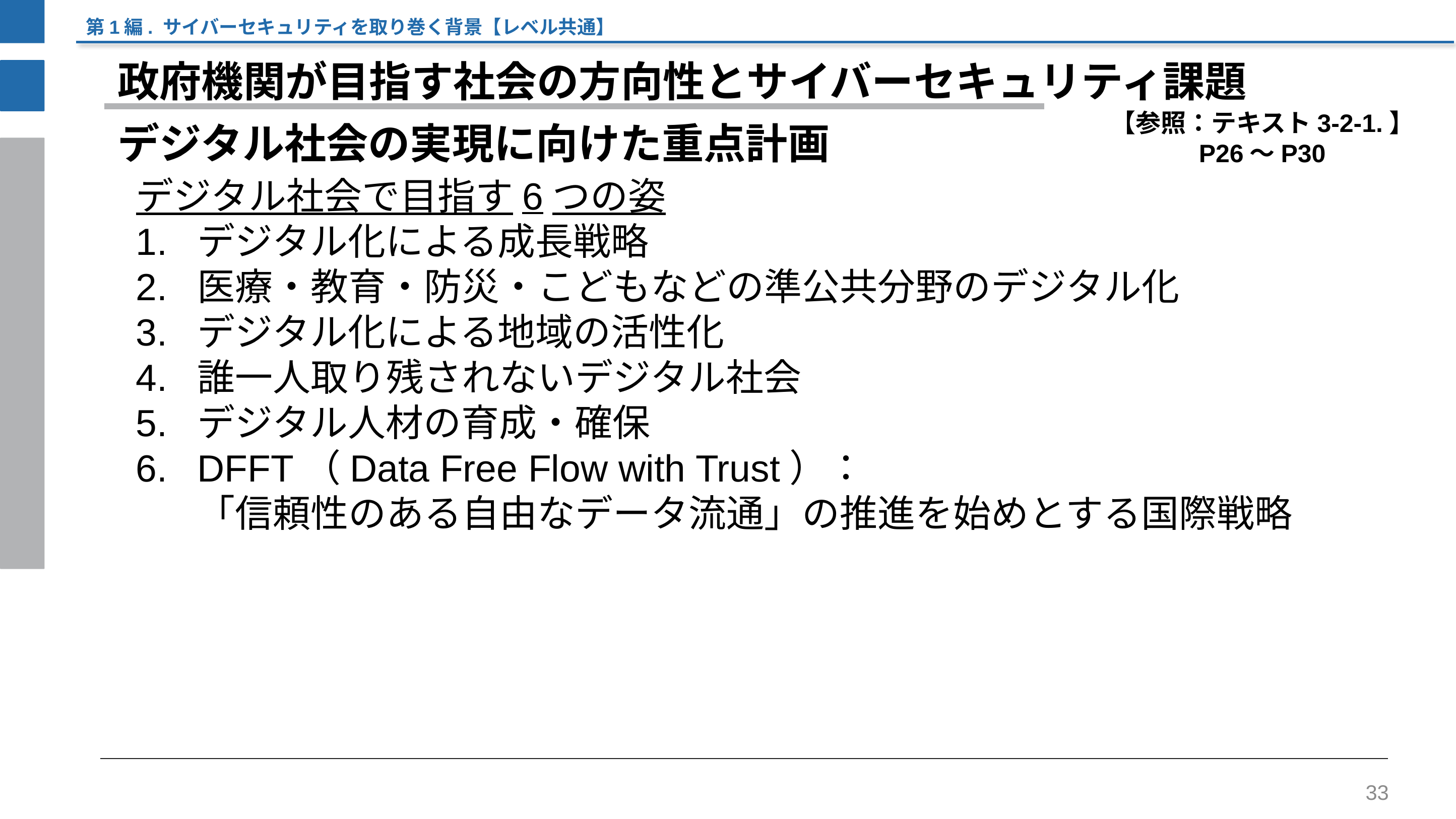

第1編. サイバーセキュリティを取り巻く背景【レベル共通】
政府機関が目指す社会の方向性とサイバーセキュリティ課題
【参照：テキスト3-2-1.】
P26～P30
デジタル社会の実現に向けた重点計画
デジタル社会で目指す6つの姿
デジタル化による成長戦略
医療・教育・防災・こどもなどの準公共分野のデジタル化
デジタル化による地域の活性化
誰一人取り残されないデジタル社会
デジタル人材の育成・確保
DFFT（Data Free Flow with Trust）：
「信頼性のある自由なデータ流通」の推進を始めとする国際戦略
33